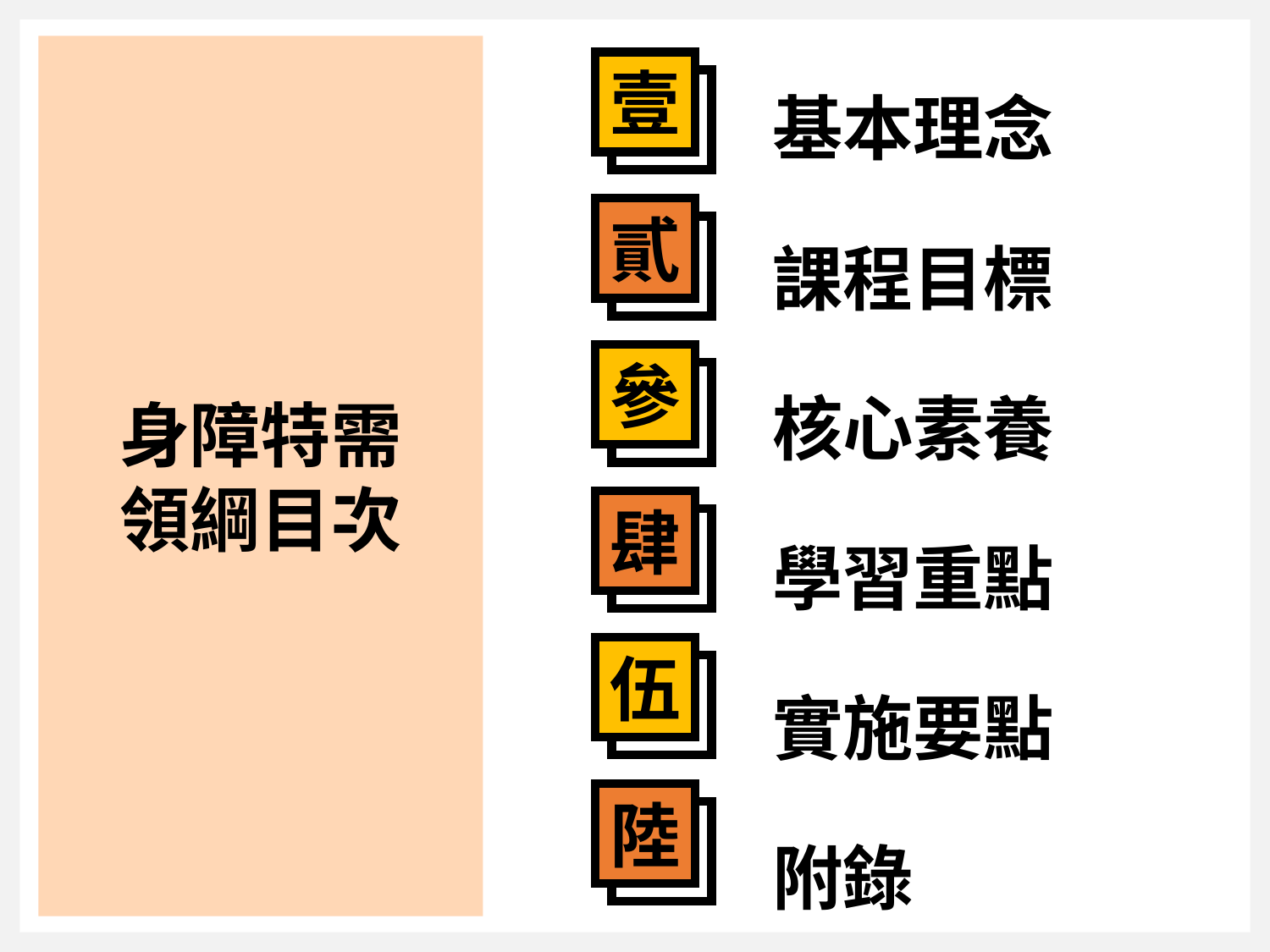

基本理念
課程目標
核心素養
學習重點
實施要點
附錄
壹

貳

參

肆

伍

陸

身障特需
領綱目次